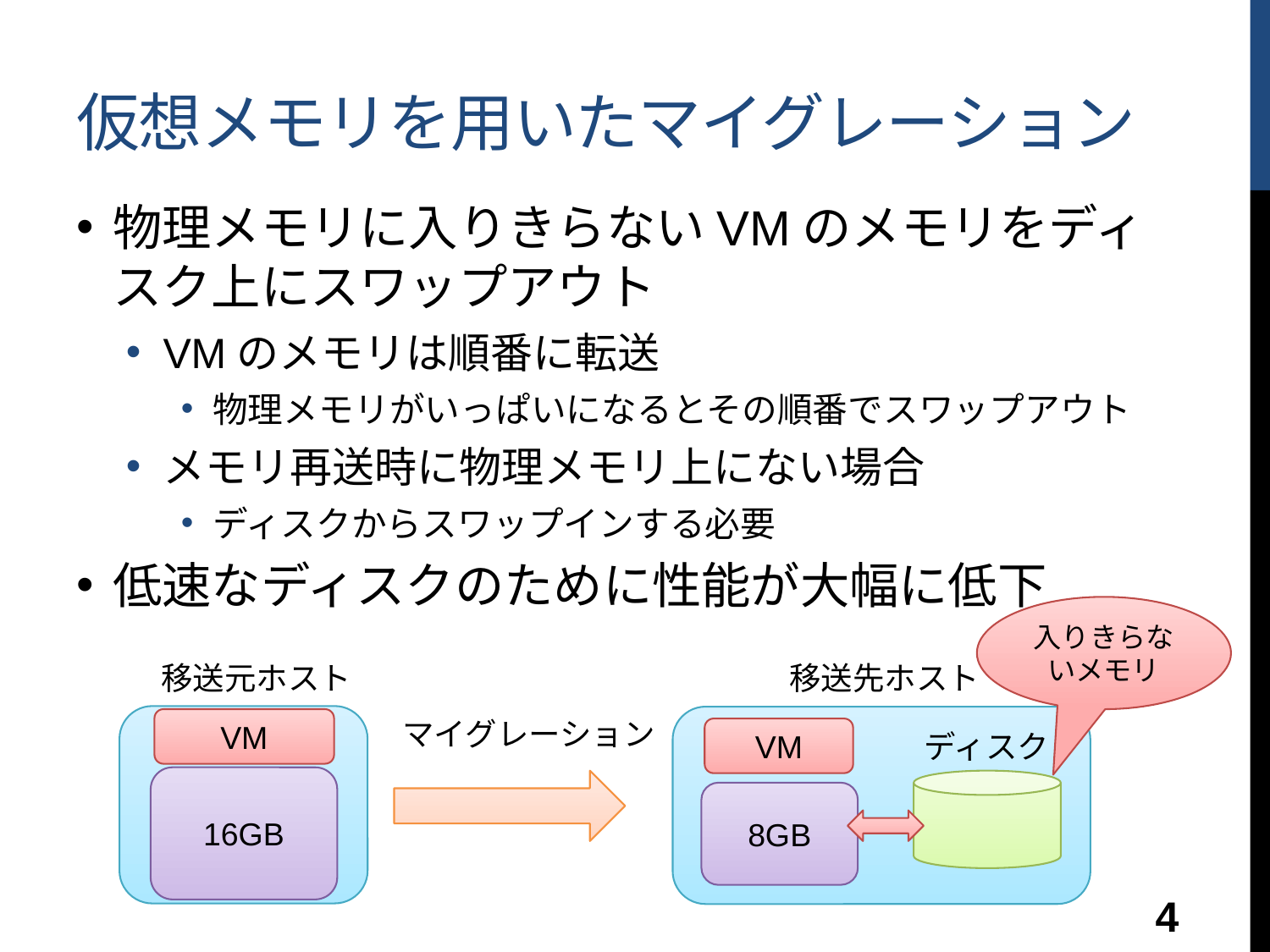

# 仮想メモリを用いたマイグレーション
物理メモリに入りきらないVMのメモリをディスク上にスワップアウト
VMのメモリは順番に転送
物理メモリがいっぱいになるとその順番でスワップアウト
メモリ再送時に物理メモリ上にない場合
ディスクからスワップインする必要
低速なディスクのために性能が大幅に低下
入りきらないメモリ
移送元ホスト
移送先ホスト

マイグレーション
16GB

8GB
VM
VM
ディスク

4